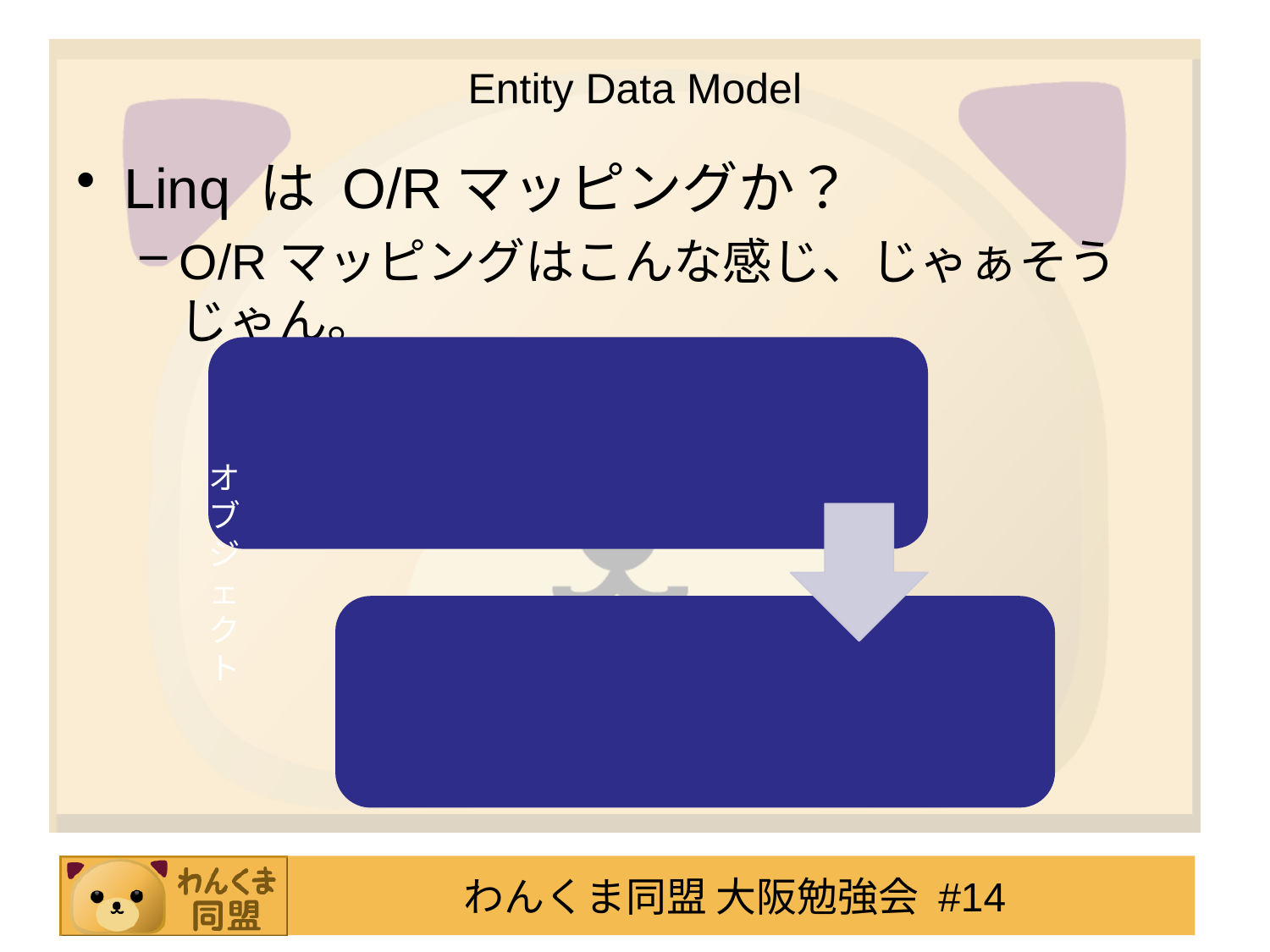

# Entity Data Model
Linq は O/Rマッピングか？
O/Rマッピングはこんな感じ、じゃぁそうじゃん。
データベース
オブジェクト